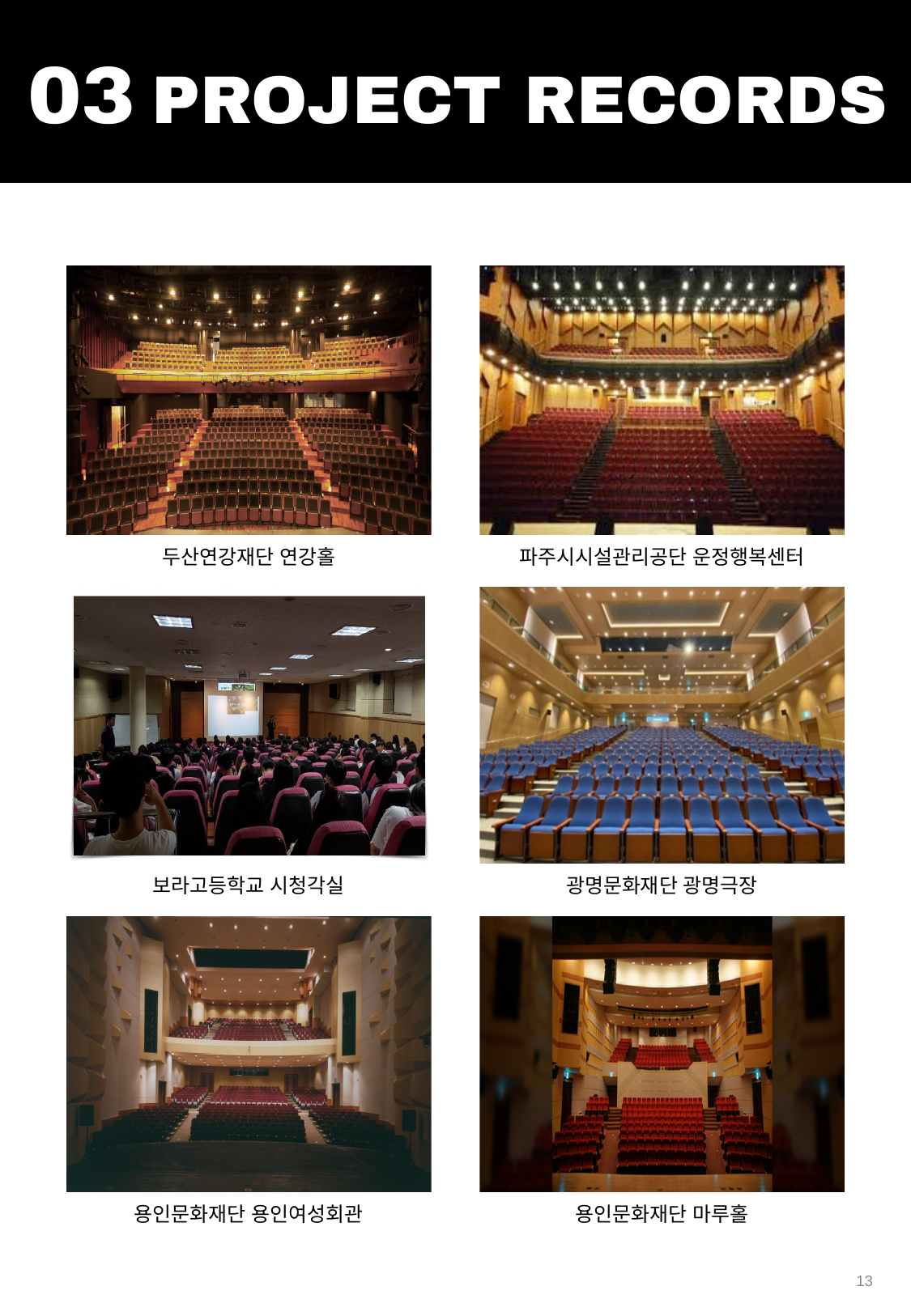

03 PROJECT RECORDS
|  |  |  |
| --- | --- | --- |
| 두산연강재단 연강홀 |  | 파주시시설관리공단 운정행복센터 |
|  |  |  |
| 보라고등학교 시청각실 |  | 광명문화재단 광명극장 |
|  |  |  |
| 용인문화재단 용인여성회관 |  | 용인문화재단 마루홀 |
13